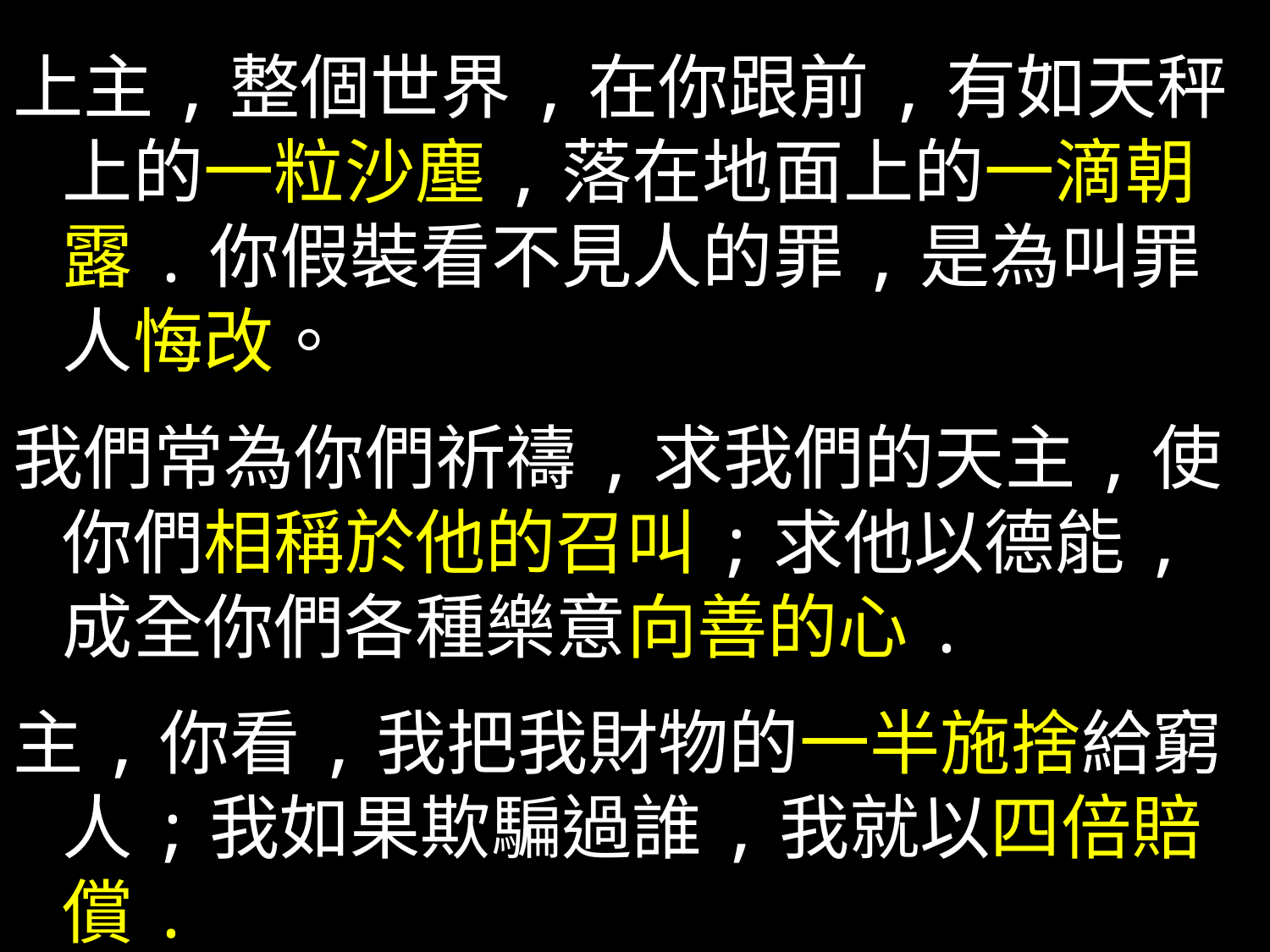

上主,整個世界,在你跟前,有如天秤上的一粒沙塵,落在地面上的一滴朝露.你假裝看不見人的罪,是為叫罪人悔改。
我們常為你們祈禱,求我們的天主,使你們相稱於他的召叫;求他以德能,成全你們各種樂意向善的心.
主,你看,我把我財物的一半施捨給窮人;我如果欺騙過誰,我就以四倍賠償.